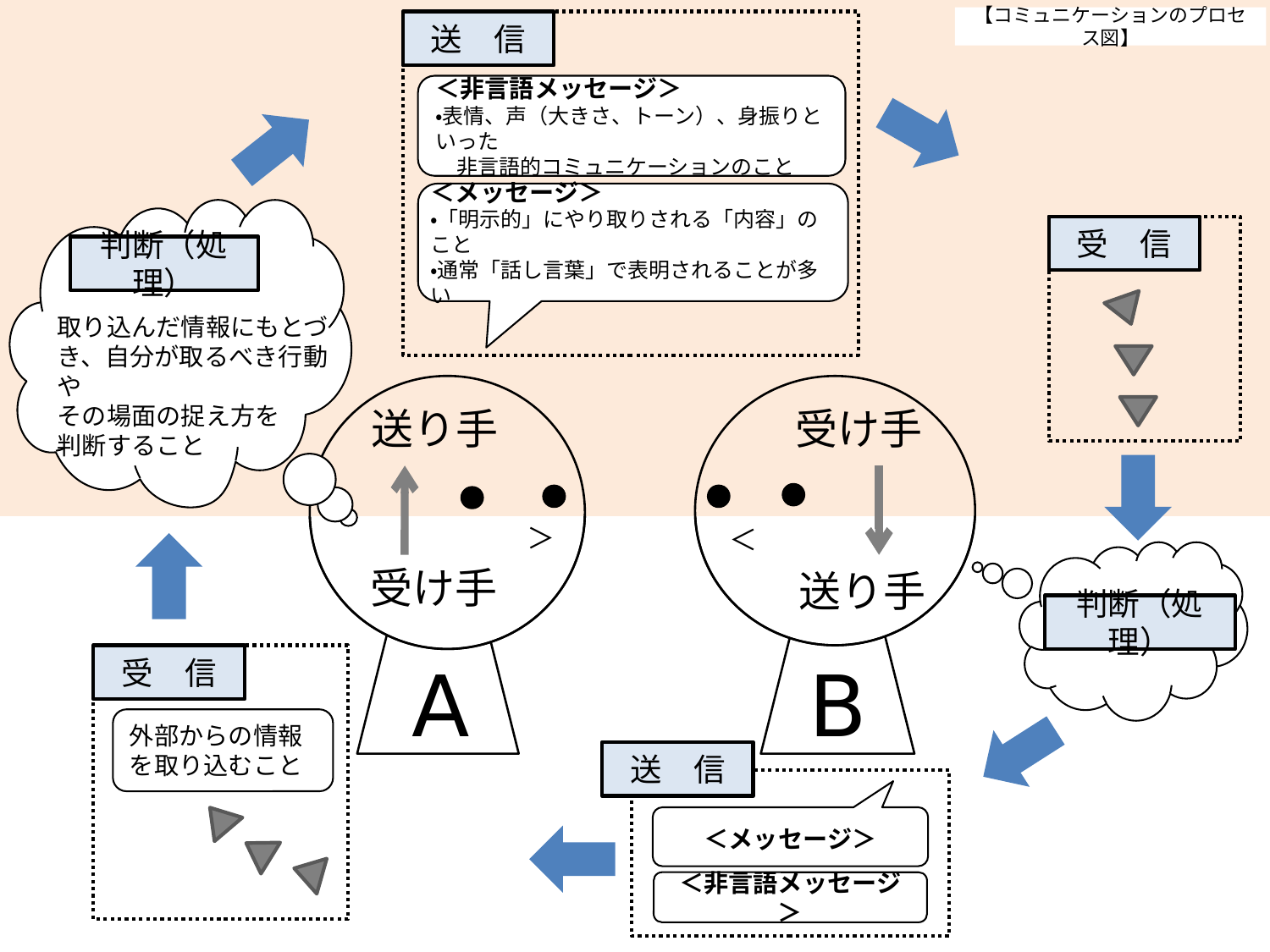

# 【コミュニケーションのプロセス図】

送　信
＜非言語メッセージ＞
・表情、声（大きさ、トーン）、身振りといった
　非言語的コミュニケーションのこと

＜メッセージ＞
・「明示的」にやり取りされる「内容」のこと
・通常「話し言葉」で表明されることが多い

受　信

判断（処理）

取り込んだ情報にもとづき、自分が取るべき行動や
その場面の捉え方を
判断すること

送り手
受け手

＞
＜

受け手
送り手
判断（処理）

受　信
A
B
外部からの情報を取り込むこと

送　信

＜メッセージ＞

＜非言語メッセージ＞